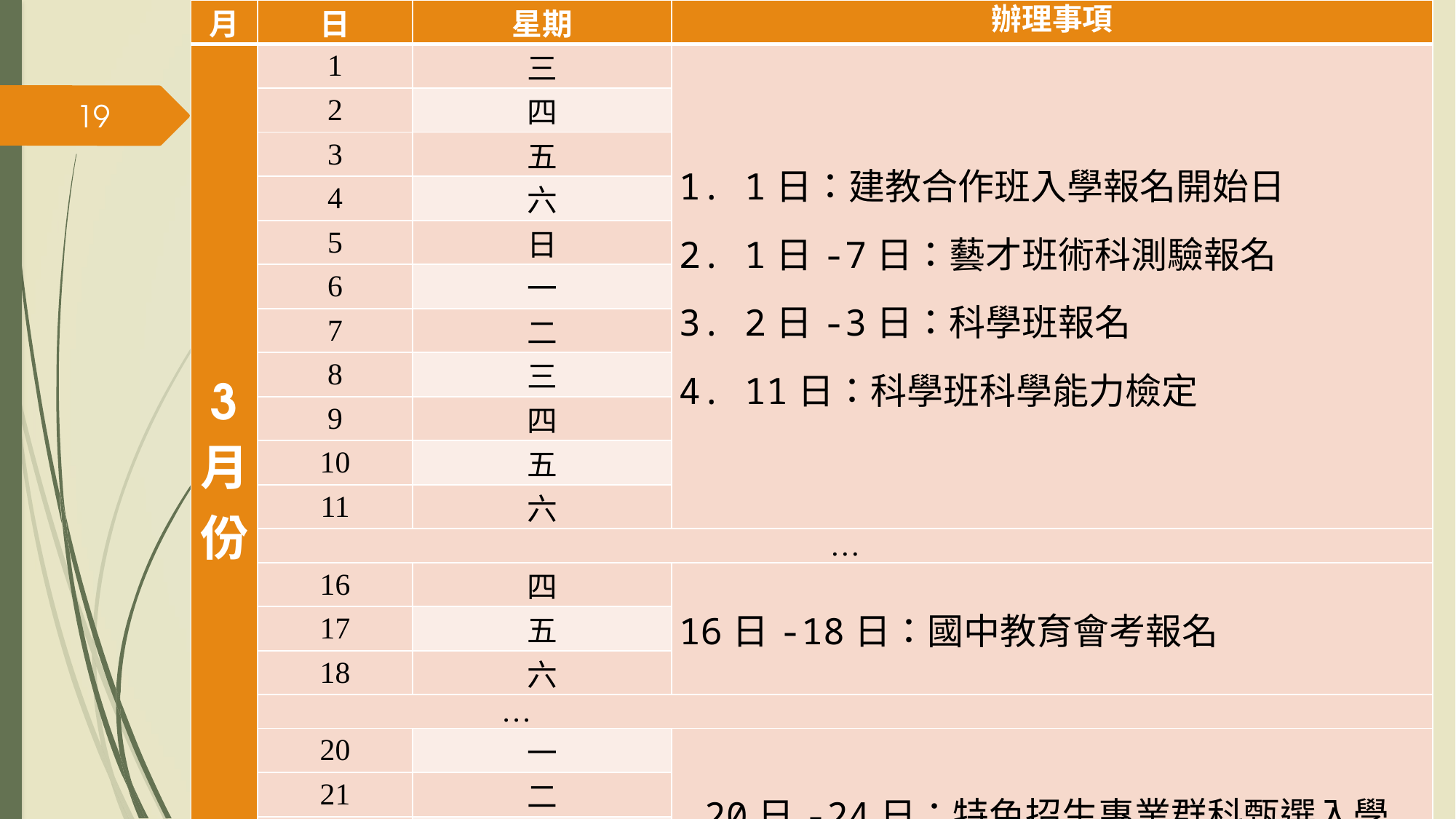

| 月 | 日 | 星期 | 辦理事項 |
| --- | --- | --- | --- |
| 3月份 | 1 | 三 | 1. 1日：建教合作班入學報名開始日 2. 1日-7日：藝才班術科測驗報名 3. 2日-3日：科學班報名 4. 11日：科學班科學能力檢定 |
|  | 2 | 四 |  |
|  | 3 | 五 |  |
|  | 4 | 六 |  |
|  | 5 | 日 |  |
|  | 6 | 一 |  |
|  | 7 | 二 |  |
|  | 8 | 三 |  |
|  | 9 | 四 |  |
|  | 10 | 五 |  |
|  | 11 | 六 |  |
|  | … |  |  |
|  | 16 | 四 | 16日-18日：國中教育會考報名 |
|  | 17 | 五 |  |
|  | 18 | 六 |  |
|  | … |  |  |
|  | 20 | 一 | 20日-24日：特色招生專業群科甄選入學報名 |
|  | 21 | 二 |  |
|  | 22 | 三 |  |
|  | 23 | 四 |  |
|  | 24 | 五 |  |
#
19